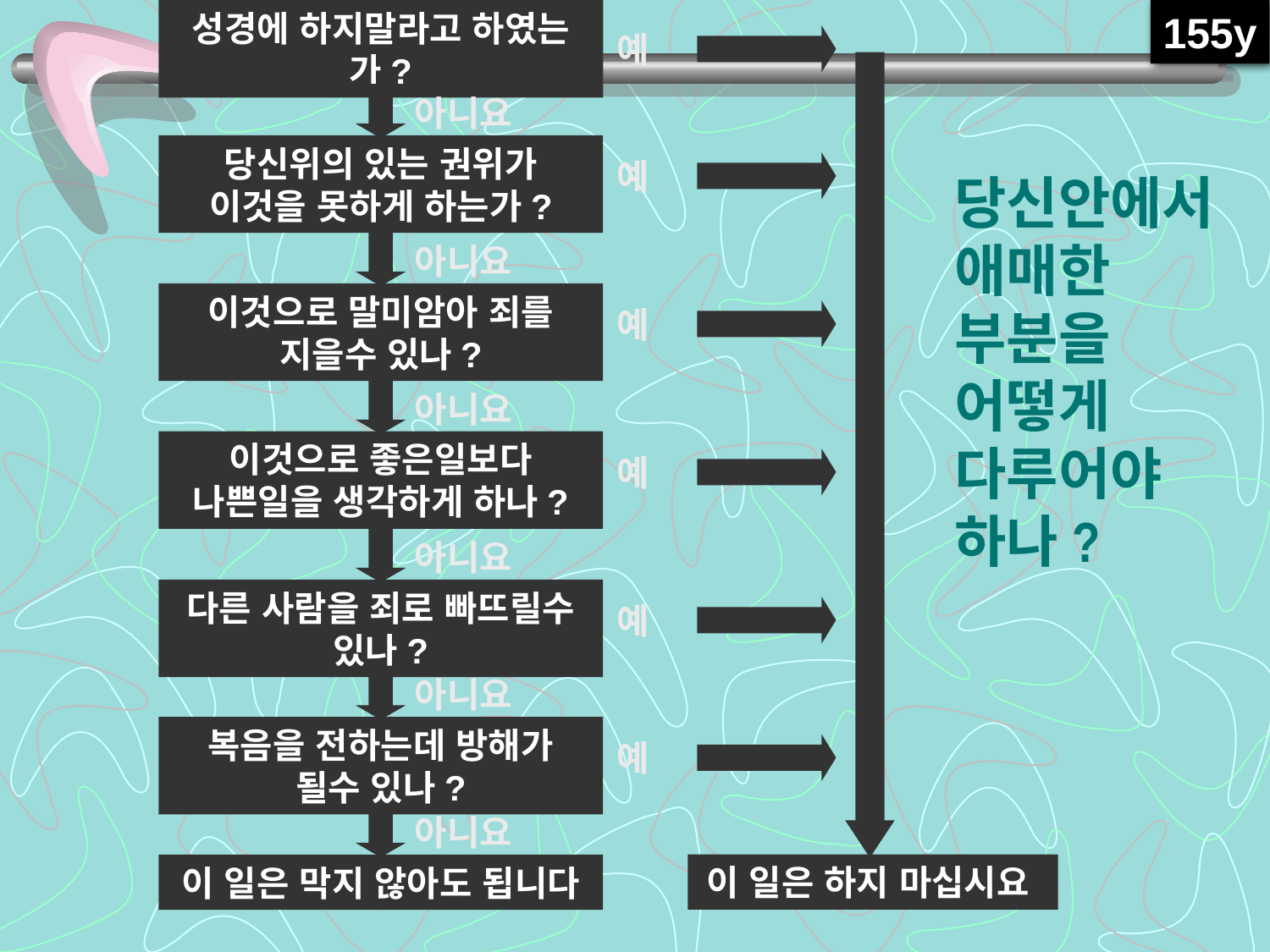

성경에 하지말라고 하였는가?
155y

예
당신안에서 애매한 부분을 어떻게 다루어야 하나?

이 일은 하지 마십시요

아니요
당신위의 있는 권위가 이것을 못하게 하는가?

예

아니요
이것으로 말미암아 죄를 지을수 있나?

예

아니요
이것으로 좋은일보다 나쁜일을 생각하게 하나?

예

아니요
다른 사람을 죄로 빠뜨릴수 있나?

예

아니요
복음을 전하는데 방해가 될수 있나?

예

아니요
이 일은 막지 않아도 됩니다